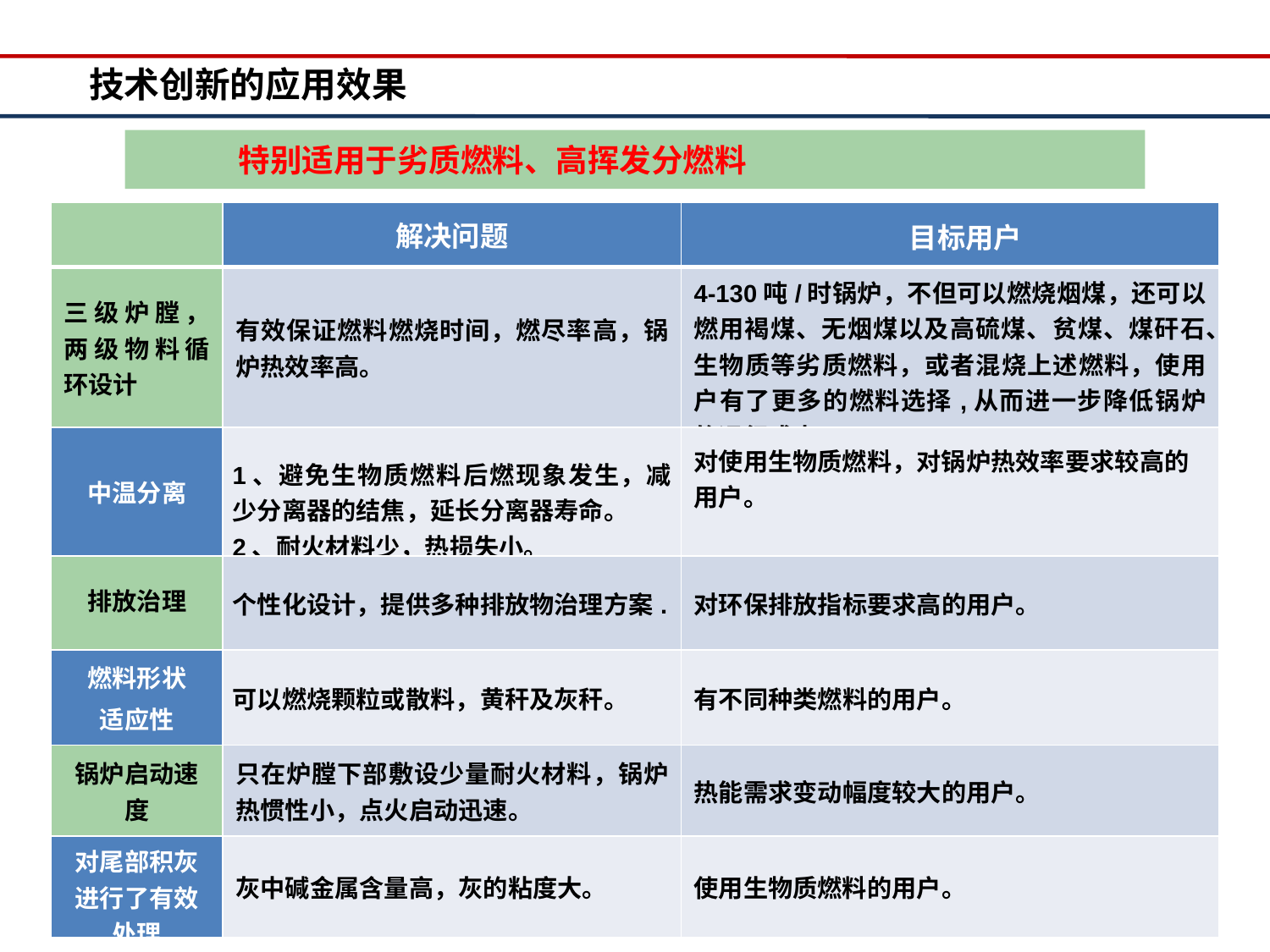

技术创新的应用效果

             特别适用于劣质燃料、高挥发分燃料
|  | 解决问题 | 目标用户 |
| --- | --- | --- |
| 三级炉膛，两级物料循环设计 | 有效保证燃料燃烧时间，燃尽率高，锅炉热效率高。 | 4-130吨/时锅炉，不但可以燃烧烟煤，还可以燃用褐煤、无烟煤以及高硫煤、贫煤、煤矸石、生物质等劣质燃料，或者混烧上述燃料，使用户有了更多的燃料选择,从而进一步降低锅炉的运行成本。 |
| 中温分离 | 1、避免生物质燃料后燃现象发生，减少分离器的结焦，延长分离器寿命。 2、耐火材料少，热损失小。 | 对使用生物质燃料，对锅炉热效率要求较高的用户。 |
| 排放治理 | 个性化设计，提供多种排放物治理方案. | 对环保排放指标要求高的用户。 |
| 燃料形状 适应性 | 可以燃烧颗粒或散料，黄秆及灰秆。 | 有不同种类燃料的用户。 |
| 锅炉启动速度 | 只在炉膛下部敷设少量耐火材料，锅炉热惯性小，点火启动迅速。 | 热能需求变动幅度较大的用户。 |
| 对尾部积灰进行了有效处理 | 灰中碱金属含量高，灰的粘度大。 | 使用生物质燃料的用户。 |